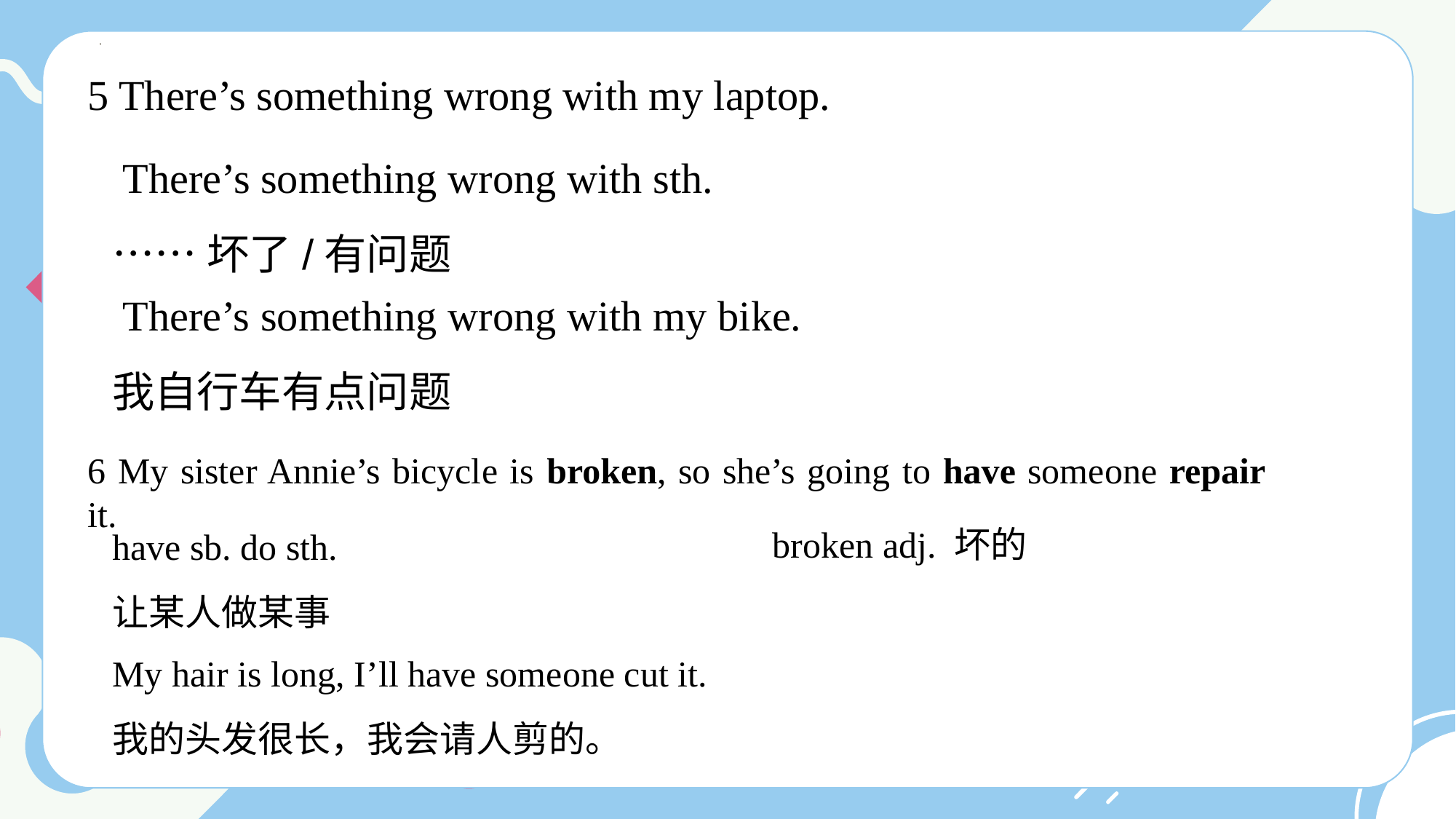

5 There’s something wrong with my laptop.
 There’s something wrong with sth.
……坏了/有问题
 There’s something wrong with my bike.
我自行车有点问题
6 My sister Annie’s bicycle is broken, so she’s going to have someone repair it.
have sb. do sth.
让某人做某事
broken adj. 坏的
My hair is long, I’ll have someone cut it.
我的头发很长，我会请人剪的。